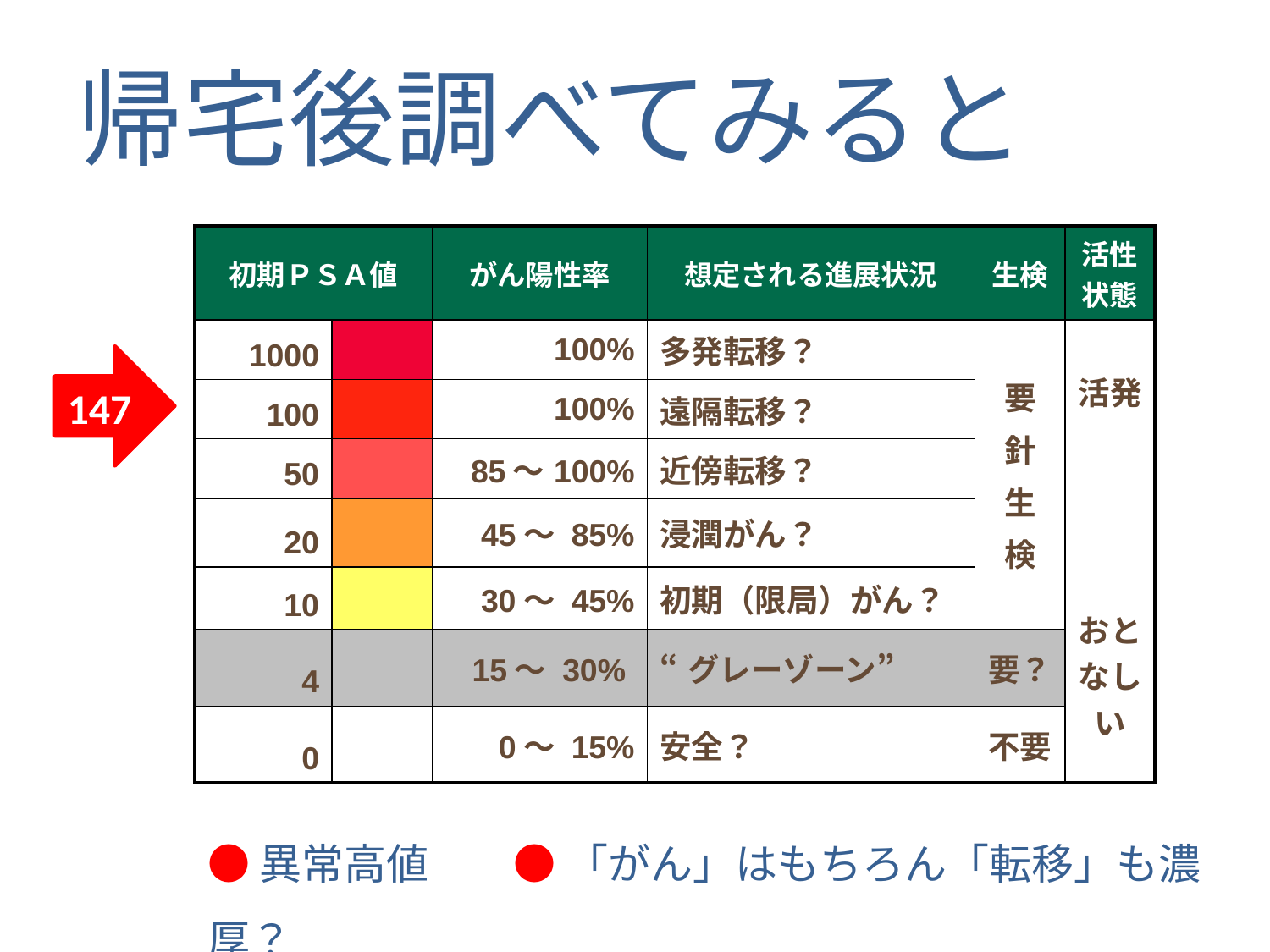

帰宅後調べてみると
| 初期ＰＳＡ値 |  | がん陽性率 | 想定される進展状況 | 生検 | 活性状態 |
| --- | --- | --- | --- | --- | --- |
| 1000 |  | 100% | 多発転移？ | 要 針 生 検 | 活発 |
| 100 |  | 100% | 遠隔転移？ |  |  |
| 50 |  | 85～100% | 近傍転移？ |  |  |
| 20 |  | 45～ 85% | 浸潤がん？ |  |  |
| 10 |  | 30～ 45% | 初期（限局）がん？ |  | おとなしい |
| 4 |  | 15～ 30% | “グレーゾーン” | 要？ |  |
| 0 |  | 0～ 15% | 安全？ | 不要 |  |

147
●異常高値　　● 「がん」はもちろん「転移」も濃厚？